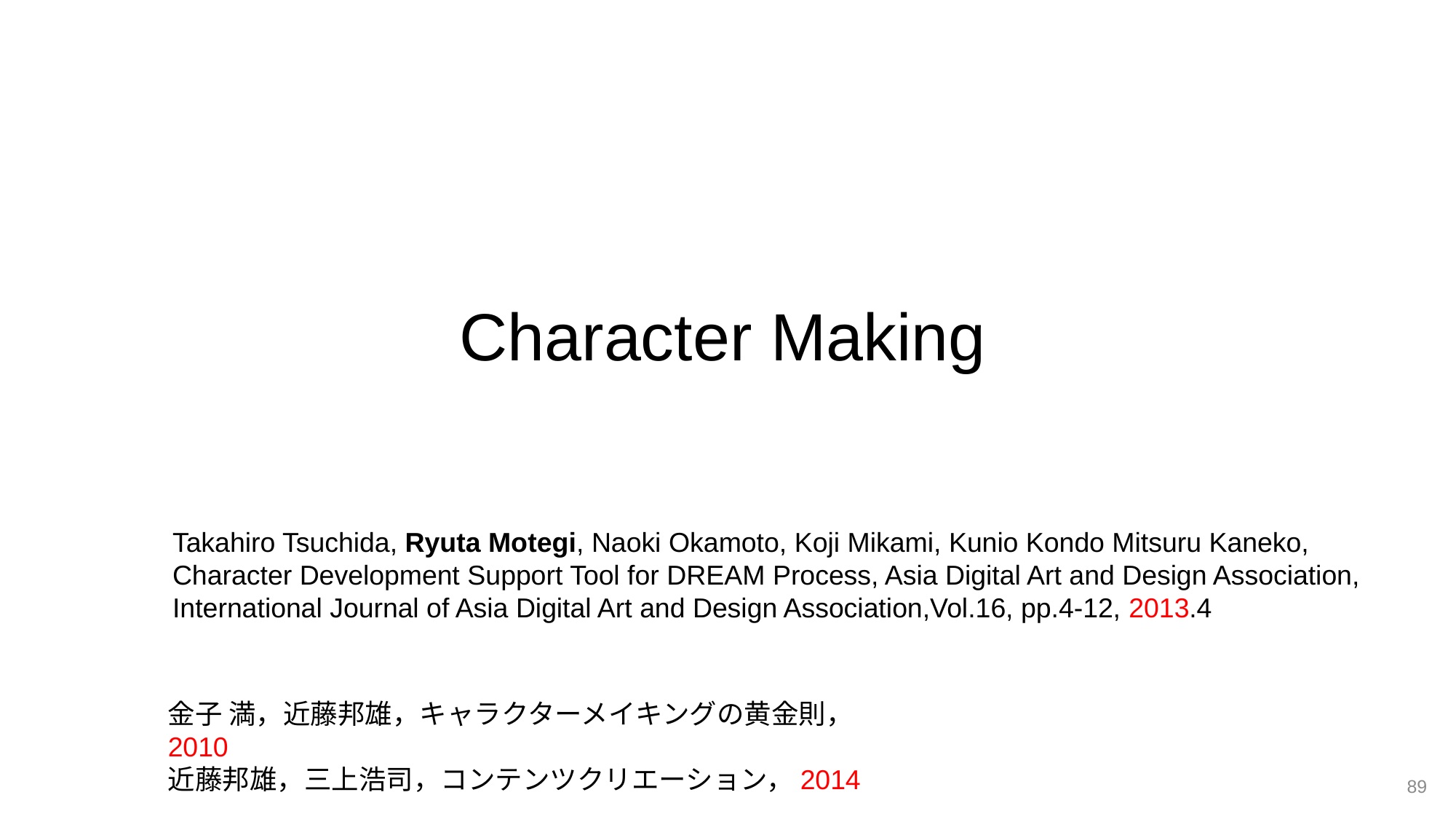

# Character Making
Takahiro Tsuchida, Ryuta Motegi, Naoki Okamoto, Koji Mikami, Kunio Kondo Mitsuru Kaneko, Character Development Support Tool for DREAM Process, Asia Digital Art and Design Association, International Journal of Asia Digital Art and Design Association,Vol.16, pp.4-12, 2013.4
金子 満，近藤邦雄，キャラクターメイキングの黄金則，2010
近藤邦雄，三上浩司，コンテンツクリエーション，2014
89